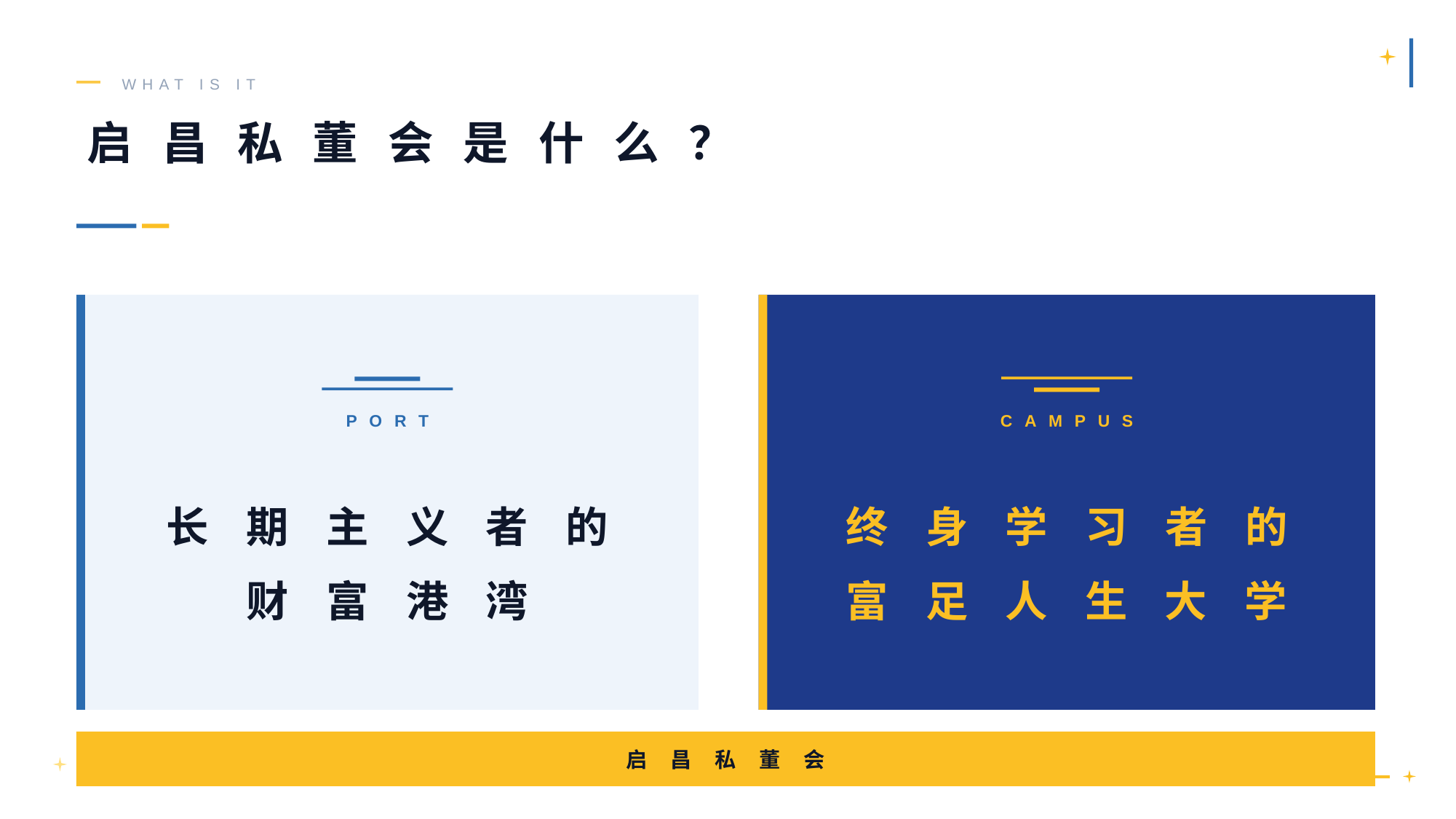

WHAT IS IT

启  昌  私  董  会  是  什  么  ？

PORT
CAMPUS
长  期  主  义  者  的
财  富  港  湾
终  身  学  习  者  的
富  足  人  生  大  学

启 昌 私 董 会